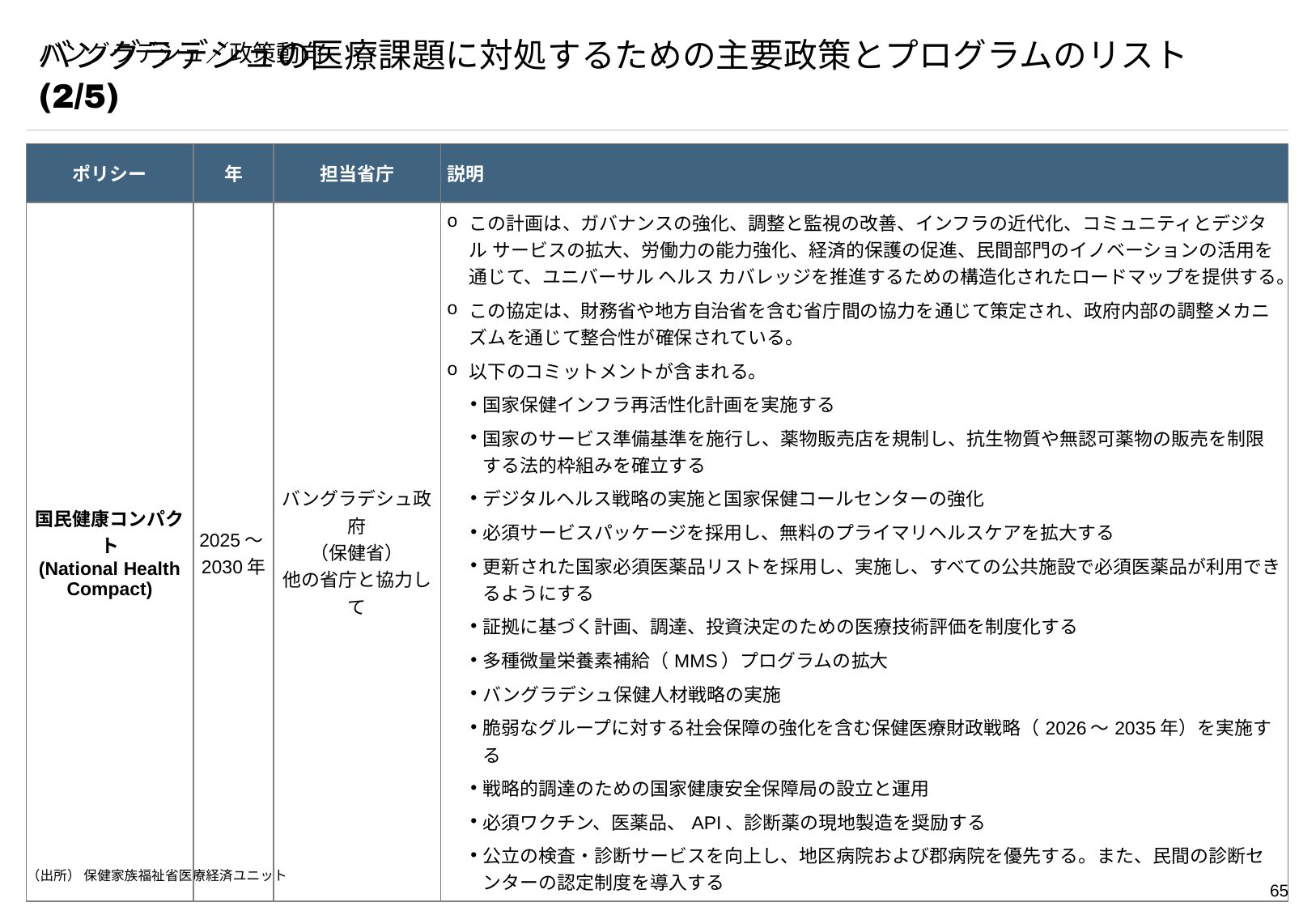

# バングラデシュ／政策動向
バングラデシュの医療課題に対処するための主要政策とプログラムのリスト (2/5)
| ポリシー | 年 | 担当省庁 | 説明 |
| --- | --- | --- | --- |
| 国民健康コンパクト (National Health Compact) | 2025～2030年 | バングラデシュ政府 （保健省） 他の省庁と協力して | この計画は、ガバナンスの強化、調整と監視の改善、インフラの近代化、コミュニティとデジタル サービスの拡大、労働力の能力強化、経済的保護の促進、民間部門のイノベーションの活用を通じて、ユニバーサル ヘルス カバレッジを推進するための構造化されたロードマップを提供する。 この協定は、財務省や地方自治省を含む省庁間の協力を通じて策定され、政府内部の調整メカニズムを通じて整合性が確保されている。 以下のコミットメントが含まれる。 国家保健インフラ再活性化計画を実施する 国家のサービス準備基準を施行し、薬物販売店を規制し、抗生物質や無認可薬物の販売を制限する法的枠組みを確立する デジタルヘルス戦略の実施と国家保健コールセンターの強化 必須サービスパッケージを採用し、無料のプライマリヘルスケアを拡大する 更新された国家必須医薬品リストを採用し、実施し、すべての公共施設で必須医薬品が利用できるようにする 証拠に基づく計画、調達、投資決定のための医療技術評価を制度化する 多種微量栄養素補給（MMS）プログラムの拡大 バングラデシュ保健人材戦略の実施 脆弱なグループに対する社会保障の強化を含む保健医療財政戦略（2026～2035年）を実施する 戦略的調達のための国家健康安全保障局の設立と運用 必須ワクチン、医薬品、API、診断薬の現地製造を奨励する 公立の検査・診断サービスを向上し、地区病院および郡病院を優先する。また、民間の診断センターの認定制度を導入する |
（出所） 保健家族福祉省医療経済ユニット